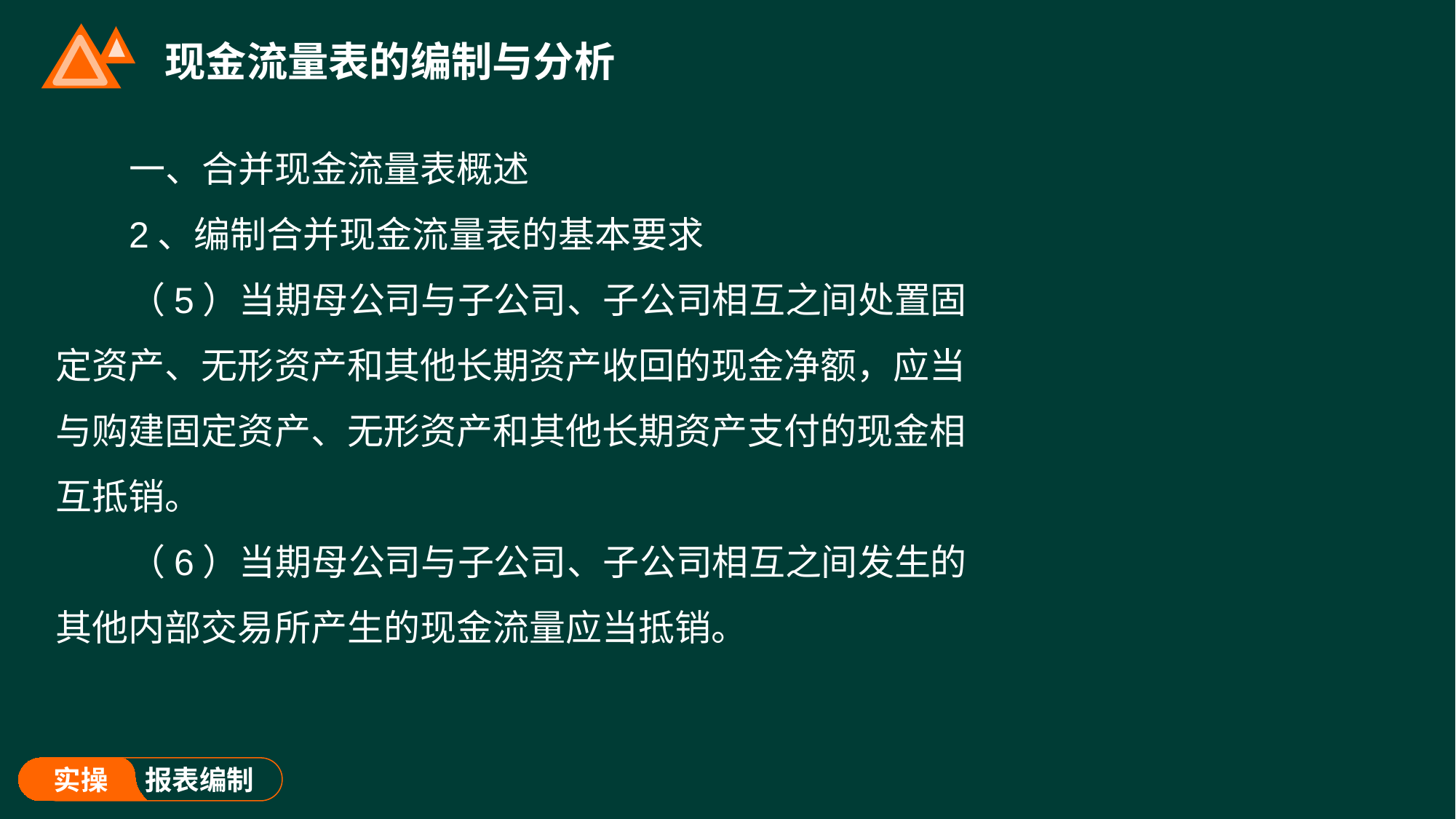

# 现金流量表的编制与分析
一、合并现金流量表概述
2、编制合并现金流量表的基本要求
（5）当期母公司与子公司、子公司相互之间处置固定资产、无形资产和其他长期资产收回的现金净额，应当与购建固定资产、无形资产和其他长期资产支付的现金相互抵销。
（6）当期母公司与子公司、子公司相互之间发生的其他内部交易所产生的现金流量应当抵销。